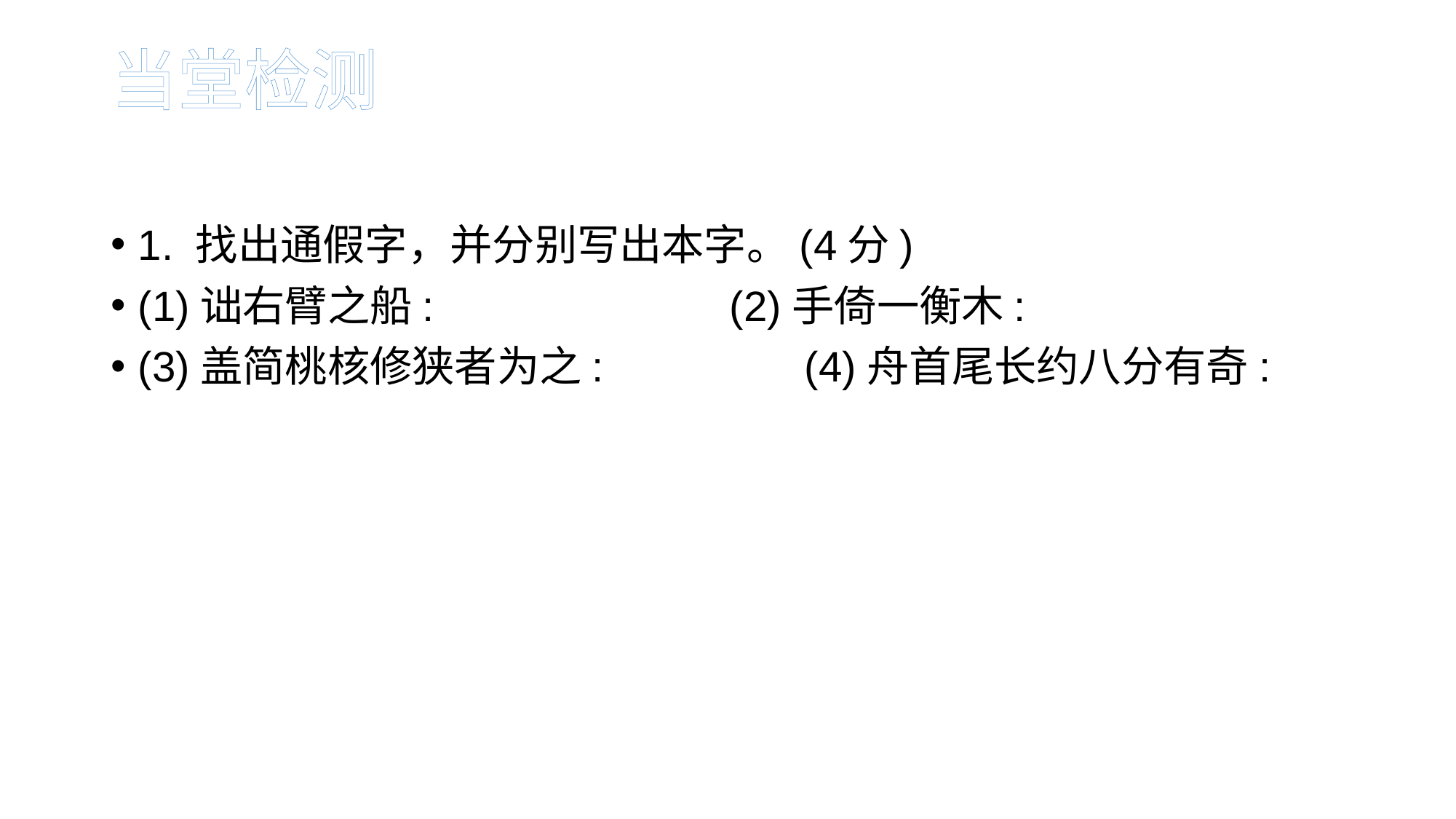

# 当堂检测
1. 找出通假字，并分别写出本字。(4分)
(1)诎右臂之船:                         (2)手倚一衡木:
(3)盖简桃核修狭者为之:                 (4)舟首尾长约八分有奇: